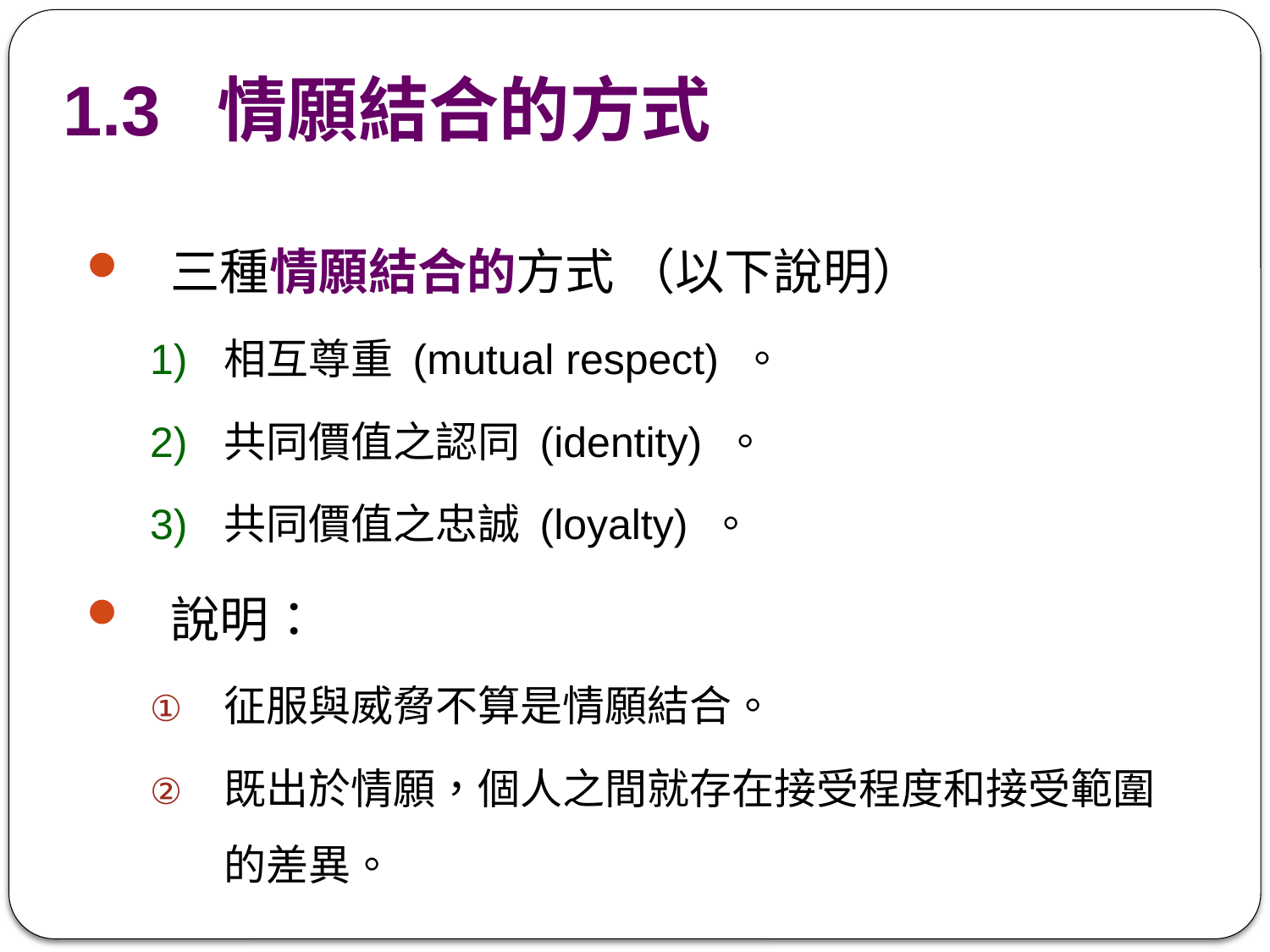

# 1.3  情願結合的方式
三種情願結合的方式 （以下說明）
相互尊重 (mutual respect) 。
共同價值之認同 (identity) 。
共同價值之忠誠 (loyalty) 。
說明：
征服與威脅不算是情願結合。
既出於情願，個人之間就存在接受程度和接受範圍的差異。
6